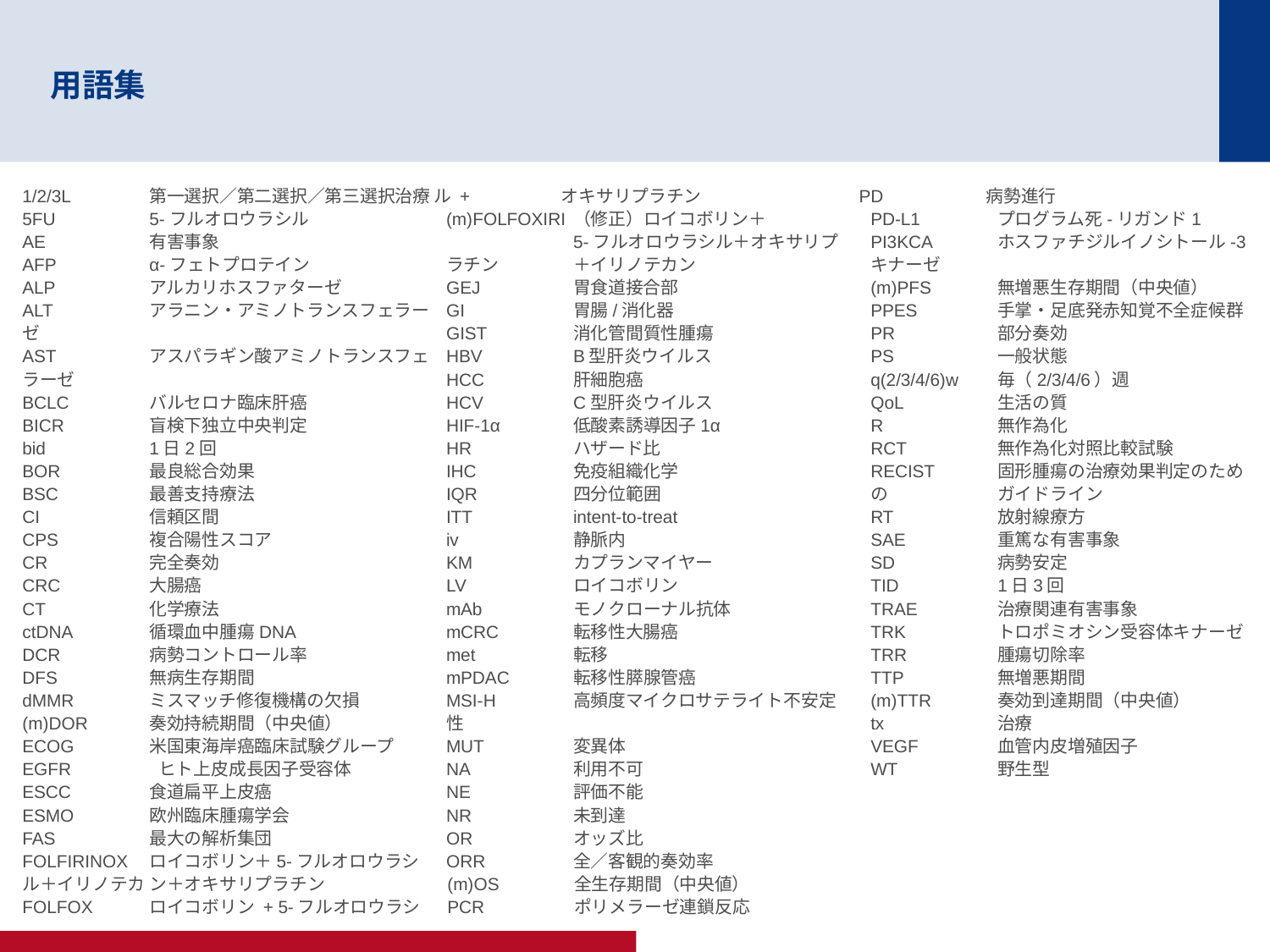

# 用語集
1/2/3L	第一選択／第二選択／第三選択治療
5FU	5-フルオロウラシル
AE	有害事象
AFP	α-フェトプロテイン
ALP	アルカリホスファターゼ
ALT	アラニン・アミノトランスフェラーゼ
AST	アスパラギン酸アミノトランスフェラーゼ
BCLC	バルセロナ臨床肝癌
BICR	盲検下独立中央判定
bid	1日2回
BOR	最良総合効果
BSC	最善支持療法
CI	信頼区間
CPS	複合陽性スコア
CR	完全奏効
CRC	大腸癌
CT	化学療法
ctDNA	循環血中腫瘍DNA
DCR	病勢コントロール率
DFS	無病生存期間
dMMR	ミスマッチ修復機構の欠損
(m)DOR	奏効持続期間（中央値）
ECOG	米国東海岸癌臨床試験グループ
EGFR	 ヒト上皮成長因子受容体
ESCC	食道扁平上皮癌
ESMO	欧州臨床腫瘍学会
FAS	最大の解析集団
FOLFIRINOX	ロイコボリン＋5-フルオロウラシル＋イリノテカ	ン＋オキサリプラチン
FOLFOX	ロイコボリン + 5-フルオロウラシル + 	オキサリプラチン
(m)FOLFOXIRI	（修正）ロイコボリン＋
	5-フルオロウラシル＋オキサリプラチン	＋イリノテカン
GEJ	胃食道接合部
GI	胃腸/消化器
GIST	消化管間質性腫瘍
HBV	B型肝炎ウイルス
HCC	肝細胞癌
HCV	C型肝炎ウイルス
HIF-1α	低酸素誘導因子1α
HR	ハザード比
IHC	免疫組織化学
IQR	四分位範囲
ITT	intent-to-treat
iv	静脈内
KM	カプランマイヤー
LV	ロイコボリン
mAb	モノクローナル抗体
mCRC	転移性大腸癌
met	転移
mPDAC	転移性膵腺管癌
MSI-H	高頻度マイクロサテライト不安定性
MUT	変異体
NA	利用不可
NE	評価不能
NR	未到達
OR	オッズ比
ORR	全／客観的奏効率
(m)OS	全生存期間（中央値）
PCR	ポリメラーゼ連鎖反応
PD	病勢進行
PD-L1	プログラム死-リガンド1
PI3KCA	ホスファチジルイノシトール-3キナーゼ
(m)PFS	無増悪生存期間（中央値）
PPES	手掌・足底発赤知覚不全症候群
PR	部分奏効
PS	一般状態
q(2/3/4/6)w	毎（2/3/4/6）週
QoL	生活の質
R	無作為化
RCT	無作為化対照比較試験
RECIST	固形腫瘍の治療効果判定のための	ガイドライン
RT	放射線療方
SAE	重篤な有害事象
SD	病勢安定
TID	1日3回
TRAE	治療関連有害事象
TRK	トロポミオシン受容体キナーゼ
TRR	腫瘍切除率
TTP	無増悪期間
(m)TTR	奏効到達期間（中央値）
tx	治療
VEGF	血管内皮増殖因子
WT	野生型